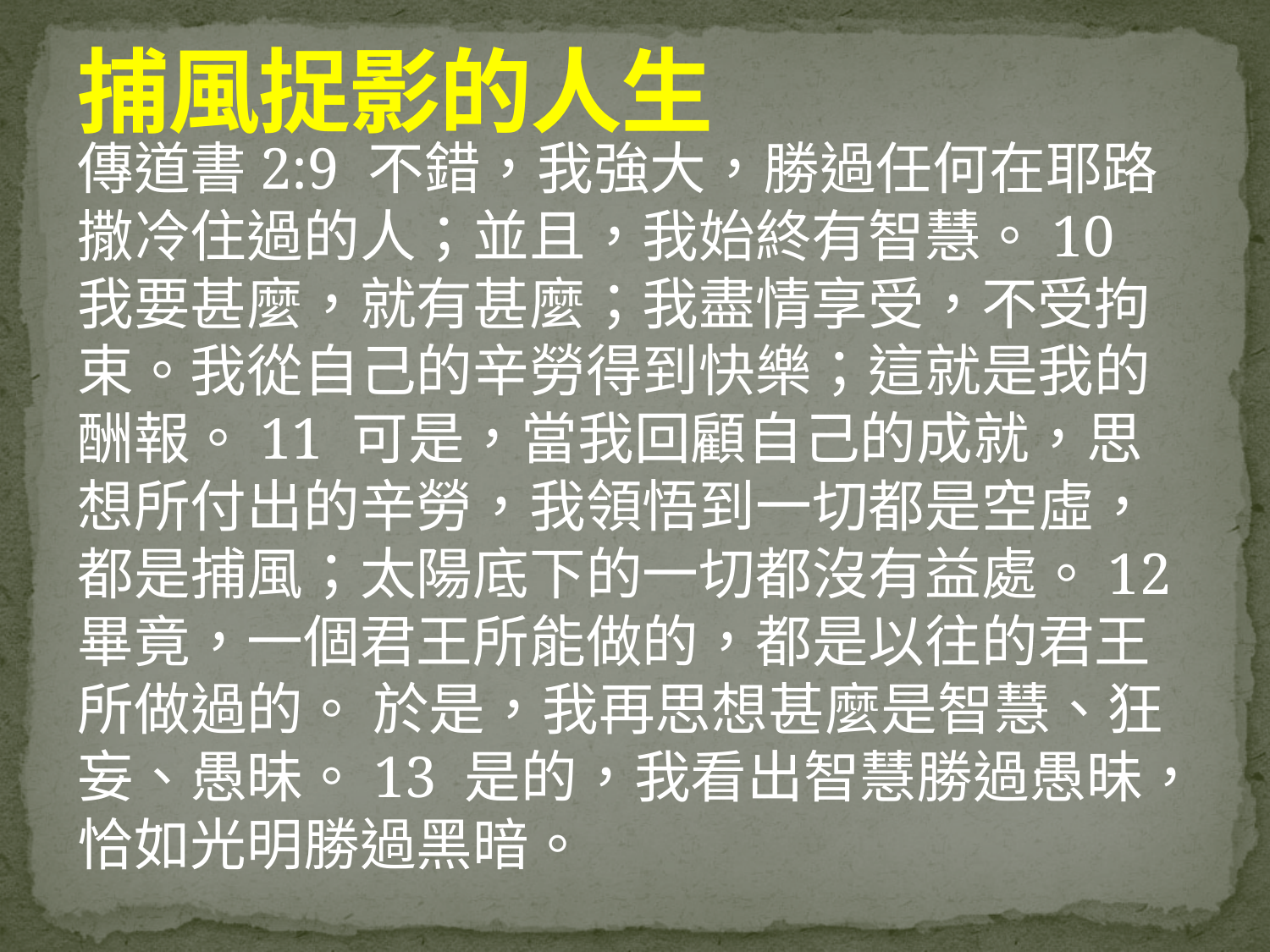

# 捕風捉影的人生
傳道書2:9 不錯，我強大，勝過任何在耶路撒冷住過的人；並且，我始終有智慧。10 我要甚麼，就有甚麼；我盡情享受，不受拘束。我從自己的辛勞得到快樂；這就是我的酬報。11 可是，當我回顧自己的成就，思想所付出的辛勞，我領悟到一切都是空虛，都是捕風；太陽底下的一切都沒有益處。12 畢竟，一個君王所能做的，都是以往的君王所做過的。 於是，我再思想甚麼是智慧、狂妄、愚昧。13 是的，我看出智慧勝過愚昧，恰如光明勝過黑暗。